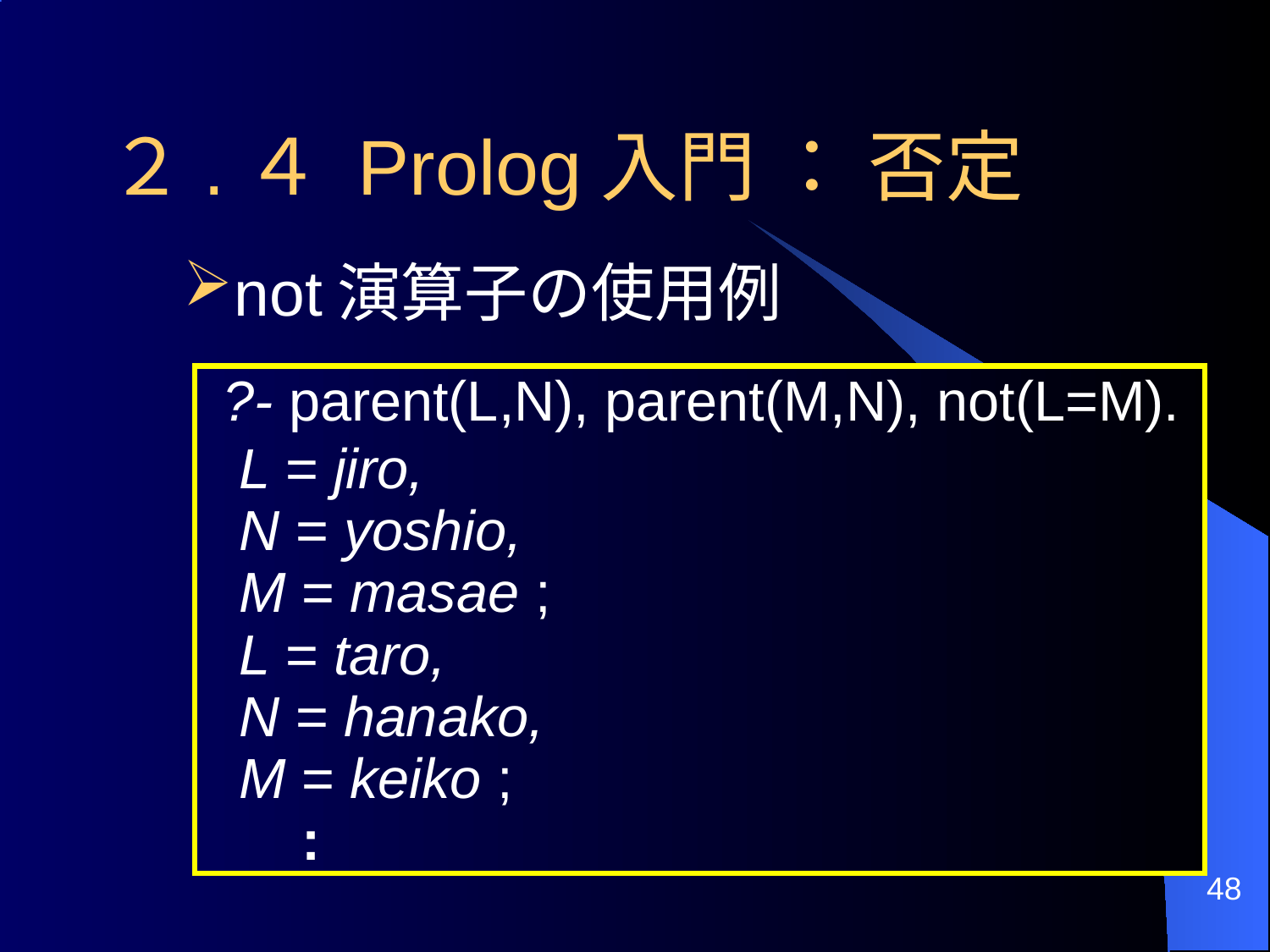

２.４ Prolog入門 ： 否定
not演算子の使用例
 ?- parent(L,N), parent(M,N), not(L=M).
  L = jiro,
  N = yoshio,
  M = masae ;
  L = taro,
  N = hanako,
  M = keiko ;
      :
48